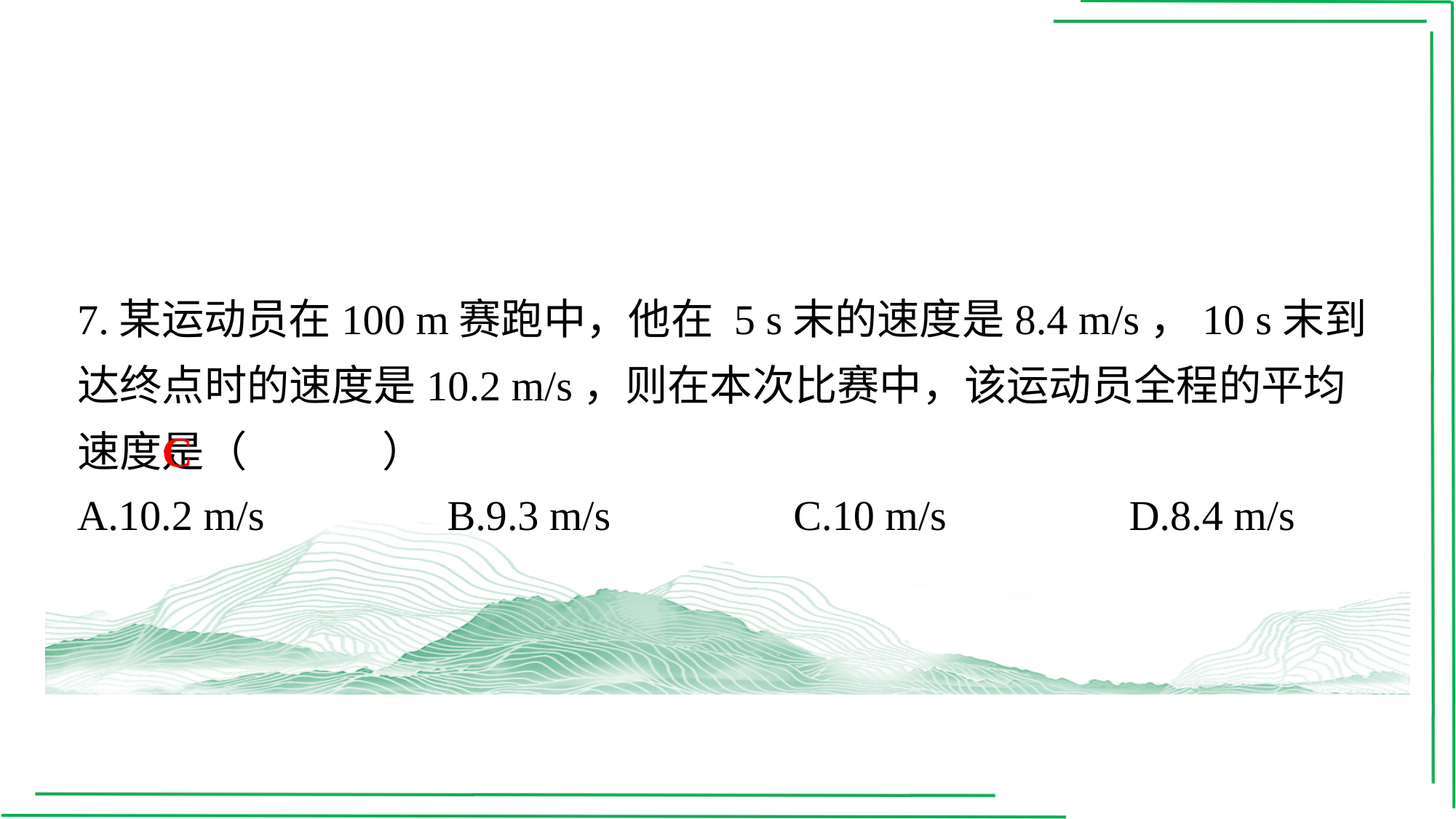

7.某运动员在100 m赛跑中，他在 5 s末的速度是8.4 m/s，10 s末到达终点时的速度是10.2 m/s，则在本次比赛中，该运动员全程的平均速度是（　C　）
C
| A.10.2 m/s | B.9.3 m/s | C.10 m/s | D.8.4 m/s |
| --- | --- | --- | --- |